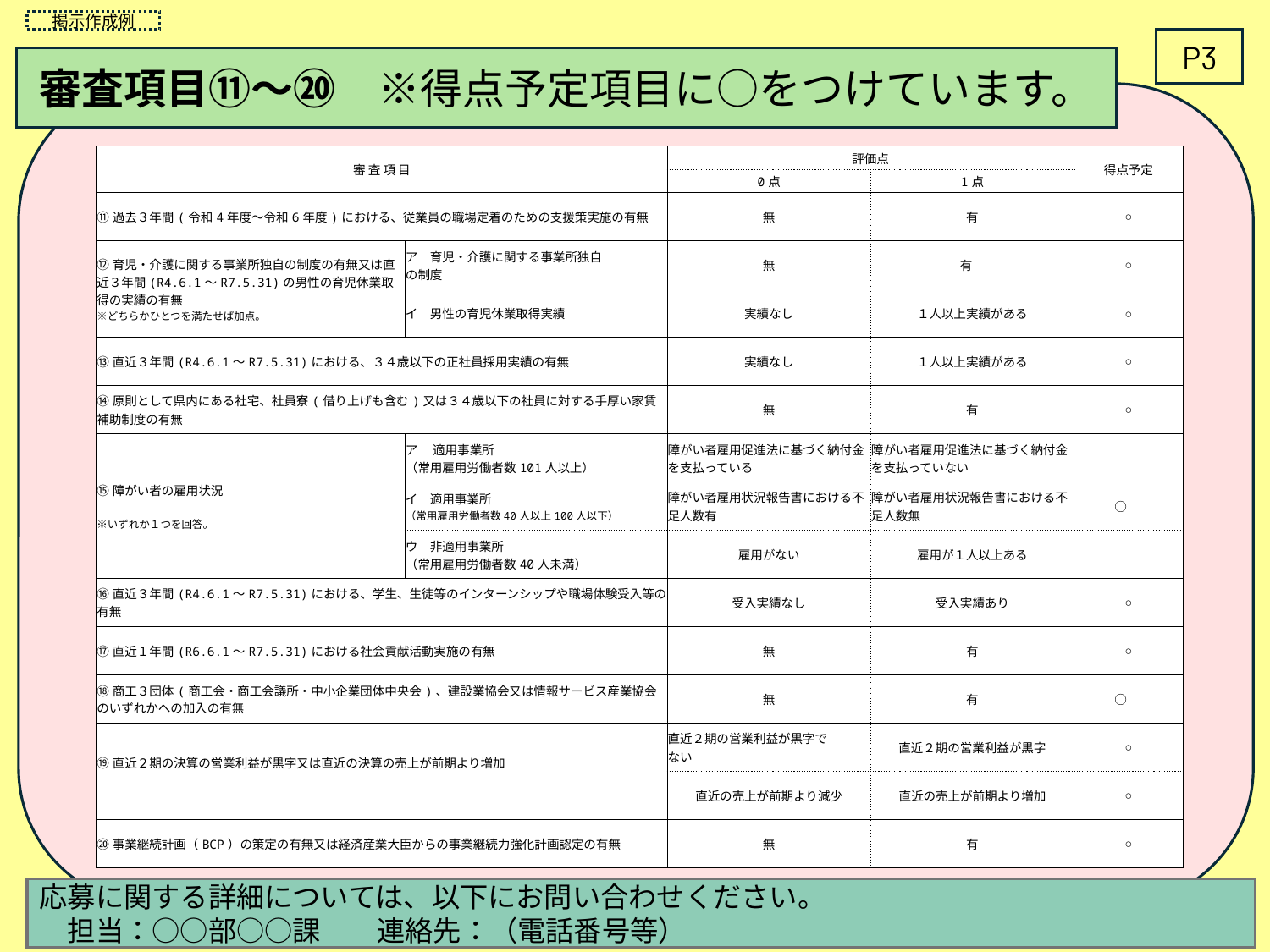

掲示作成例
P3
審査項目⑪～⑳　※得点予定項目に○をつけています。

| 審 査 項 目 |  | 評価点 |  | 得点予定 |
| --- | --- | --- | --- | --- |
|  |  | 0点 | 1点 |  |
| ⑪過去３年間(令和4年度～令和6年度)における、従業員の職場定着のための支援策実施の有無 |  | 無 | 有 | ○ |
| ⑫育児・介護に関する事業所独自の制度の有無又は直近３年間(R4.6.1～R7.5.31)の男性の育児休業取得の実績の有無 ※どちらかひとつを満たせば加点。 | ア　育児・介護に関する事業所独自 の制度 | 無 | 有 | ○ |
|  | イ　男性の育児休業取得実績 | 実績なし | １人以上実績がある | ○ |
| ⑬直近３年間(R4.6.1～R7.5.31)における、３４歳以下の正社員採用実績の有無 |  | 実績なし | １人以上実績がある | ○ |
| ⑭原則として県内にある社宅、社員寮(借り上げも含む)又は３４歳以下の社員に対する手厚い家賃補助制度の有無 |  | 無 | 有 | ○ |
| ⑮障がい者の雇用状況 ※いずれか１つを回答。 | ア　 適用事業所 （常用雇用労働者数101人以上） | 障がい者雇用促進法に基づく納付金を支払っている | 障がい者雇用促進法に基づく納付金を支払っていない |  |
|  | イ　適用事業所 （常用雇用労働者数40人以上100人以下） | 障がい者雇用状況報告書における不足人数有 | 障がい者雇用状況報告書における不足人数無 | ○ |
|  | ウ　非適用事業所 （常用雇用労働者数40人未満） | 雇用がない | 雇用が１人以上ある |  |
| ⑯直近３年間(R4.6.1～R7.5.31)における、学生、生徒等のインターンシップや職場体験受入等の有無 |  | 受入実績なし | 受入実績あり | ○ |
| ⑰直近１年間(R6.6.1～R7.5.31)における社会貢献活動実施の有無 |  | 無 | 有 | ○ |
| ⑱商工３団体(商工会・商工会議所・中小企業団体中央会)、建設業協会又は情報サービス産業協会のいずれかへの加入の有無 |  | 無 | 有 | ○ |
| ⑲直近２期の決算の営業利益が黒字又は直近の決算の売上が前期より増加 |  | 直近２期の営業利益が黒字で ない | 直近２期の営業利益が黒字 | ○ |
|  |  | 直近の売上が前期より減少 | 直近の売上が前期より増加 | ○ |
| ⑳事業継続計画（BCP）の策定の有無又は経済産業大臣からの事業継続力強化計画認定の有無 |  | 無 | 有 | ○ |
応募に関する詳細については、以下にお問い合わせください。
　担当：○○部○○課　　連絡先：（電話番号等）